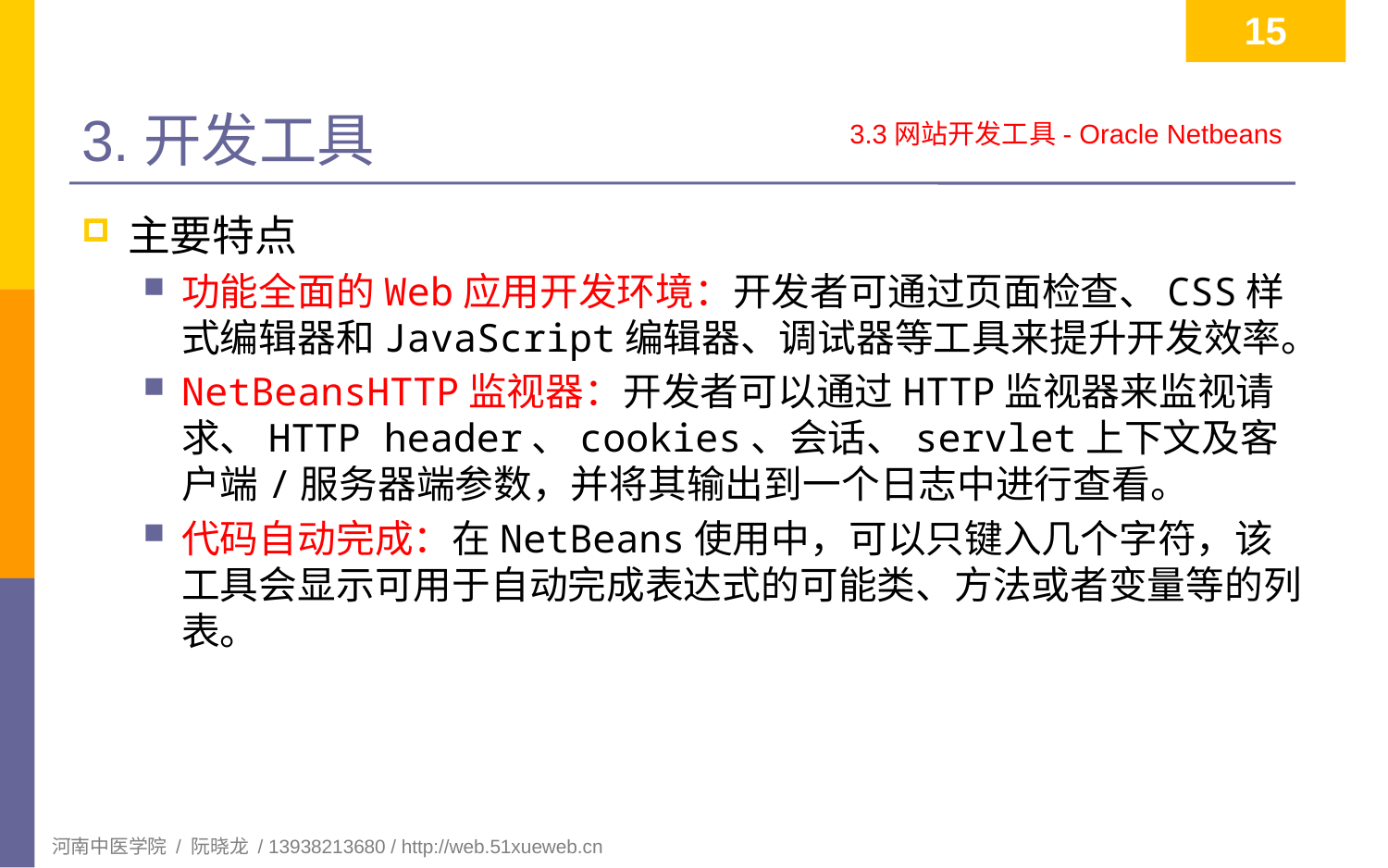

15
# 3.开发工具
3.3网站开发工具- Oracle Netbeans
主要特点
功能全面的Web应用开发环境：开发者可通过页面检查、CSS样式编辑器和JavaScript编辑器、调试器等工具来提升开发效率。
NetBeansHTTP监视器：开发者可以通过HTTP监视器来监视请求、HTTP header、cookies、会话、servlet上下文及客户端/服务器端参数，并将其输出到一个日志中进行查看。
代码自动完成：在NetBeans使用中，可以只键入几个字符，该工具会显示可用于自动完成表达式的可能类、方法或者变量等的列表。